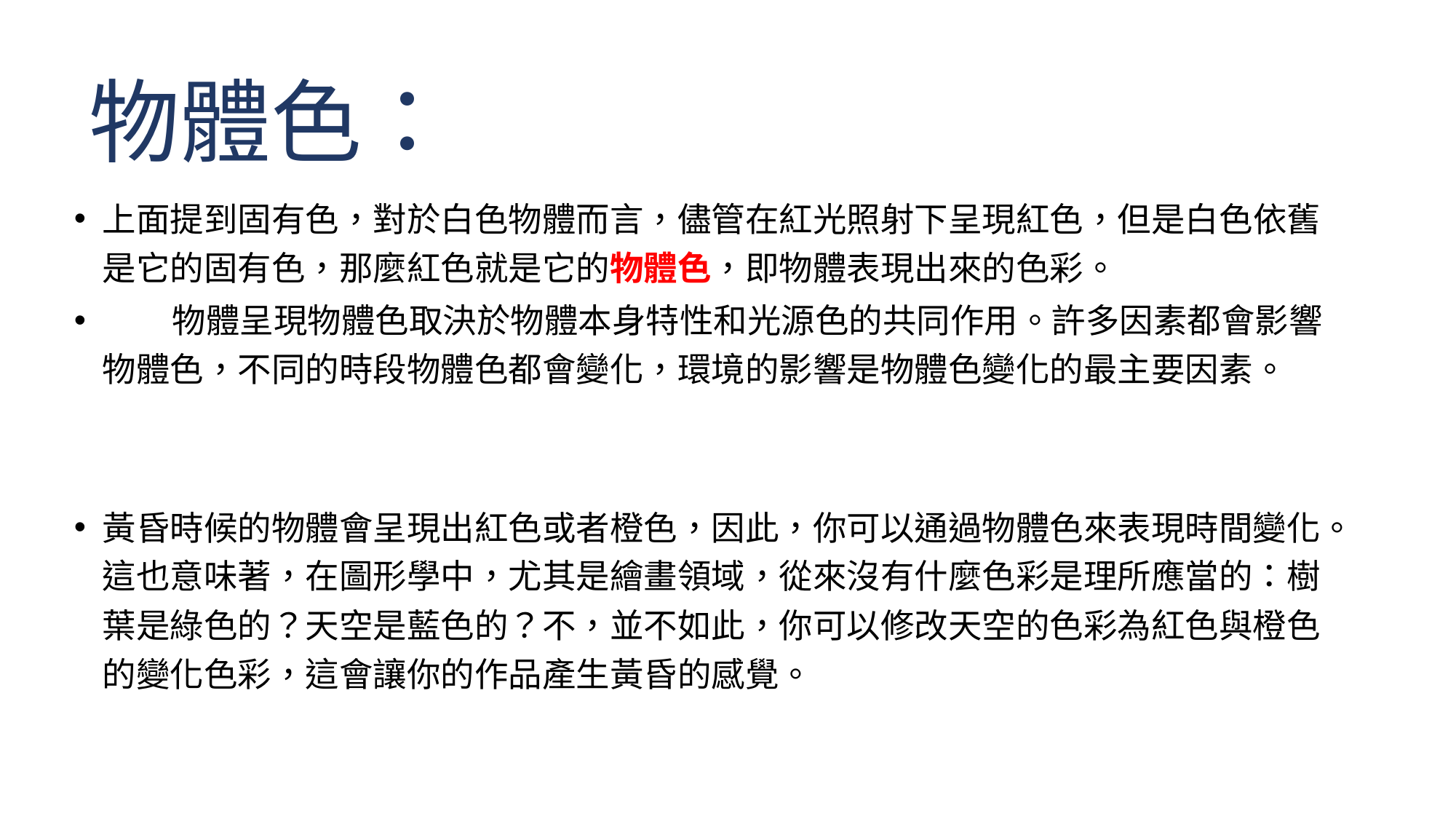

# 物體色：
上面提到固有色，對於白色物體而言，儘管在紅光照射下呈現紅色，但是白色依舊是它的固有色，那麼紅色就是它的物體色，即物體表現出來的色彩。
  物體呈現物體色取決於物體本身特性和光源色的共同作用。許多因素都會影響物體色，不同的時段物體色都會變化，環境的影響是物體色變化的最主要因素。

黃昏時候的物體會呈現出紅色或者橙色，因此，你可以通過物體色來表現時間變化。這也意味著，在圖形學中，尤其是繪畫領域，從來沒有什麼色彩是理所應當的：樹葉是綠色的？天空是藍色的？不，並不如此，你可以修改天空的色彩為紅色與橙色的變化色彩，這會讓你的作品產生黃昏的感覺。